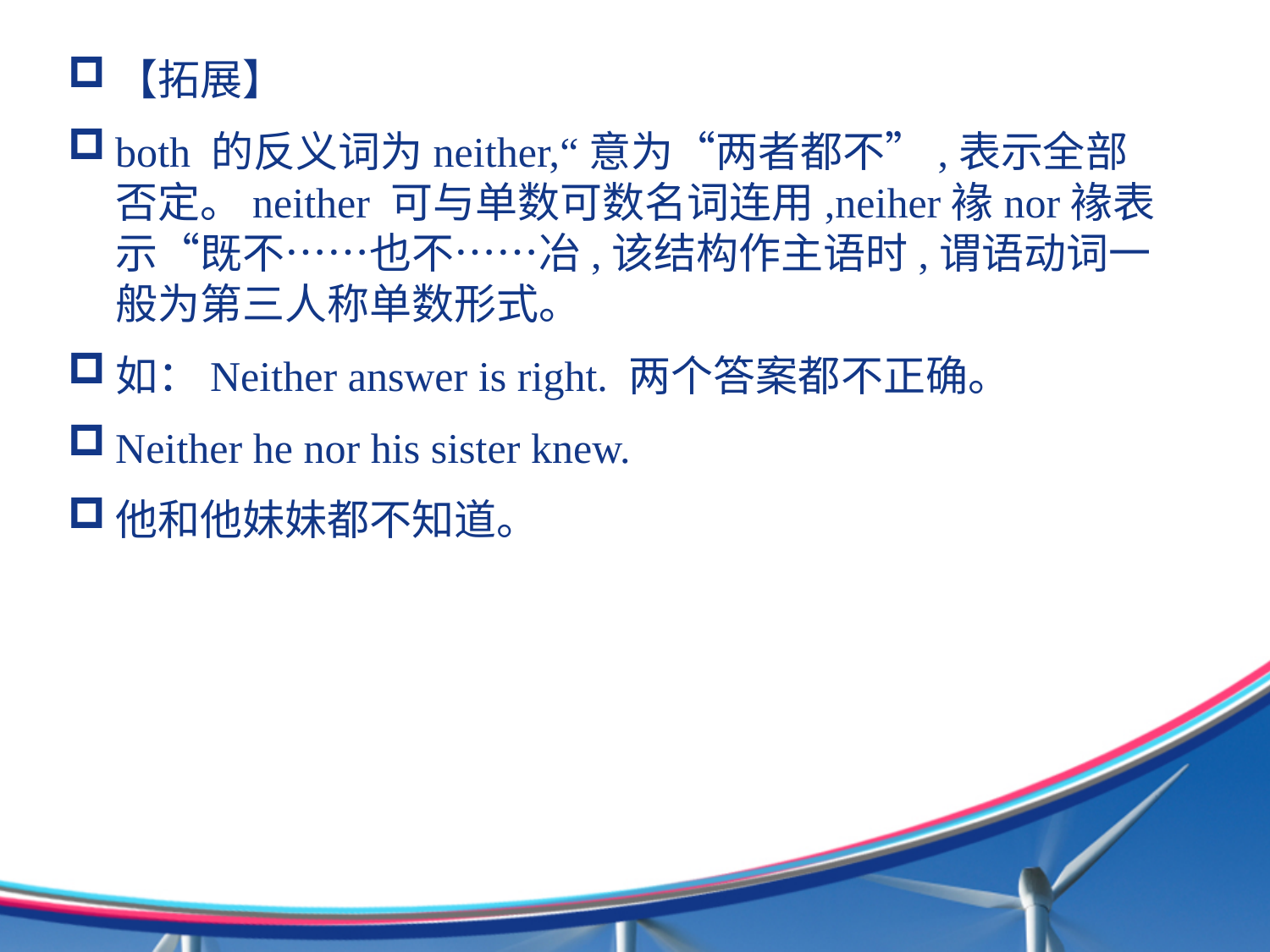

【拓展】
both 的反义词为neither,“意为“两者都不”,表示全部否定。neither 可与单数可数名词连用,neiher褖nor褖表示“既不……也不……冶,该结构作主语时,谓语动词一般为第三人称单数形式。
如：Neither answer is right. 两个答案都不正确。
Neither he nor his sister knew.
他和他妹妹都不知道。